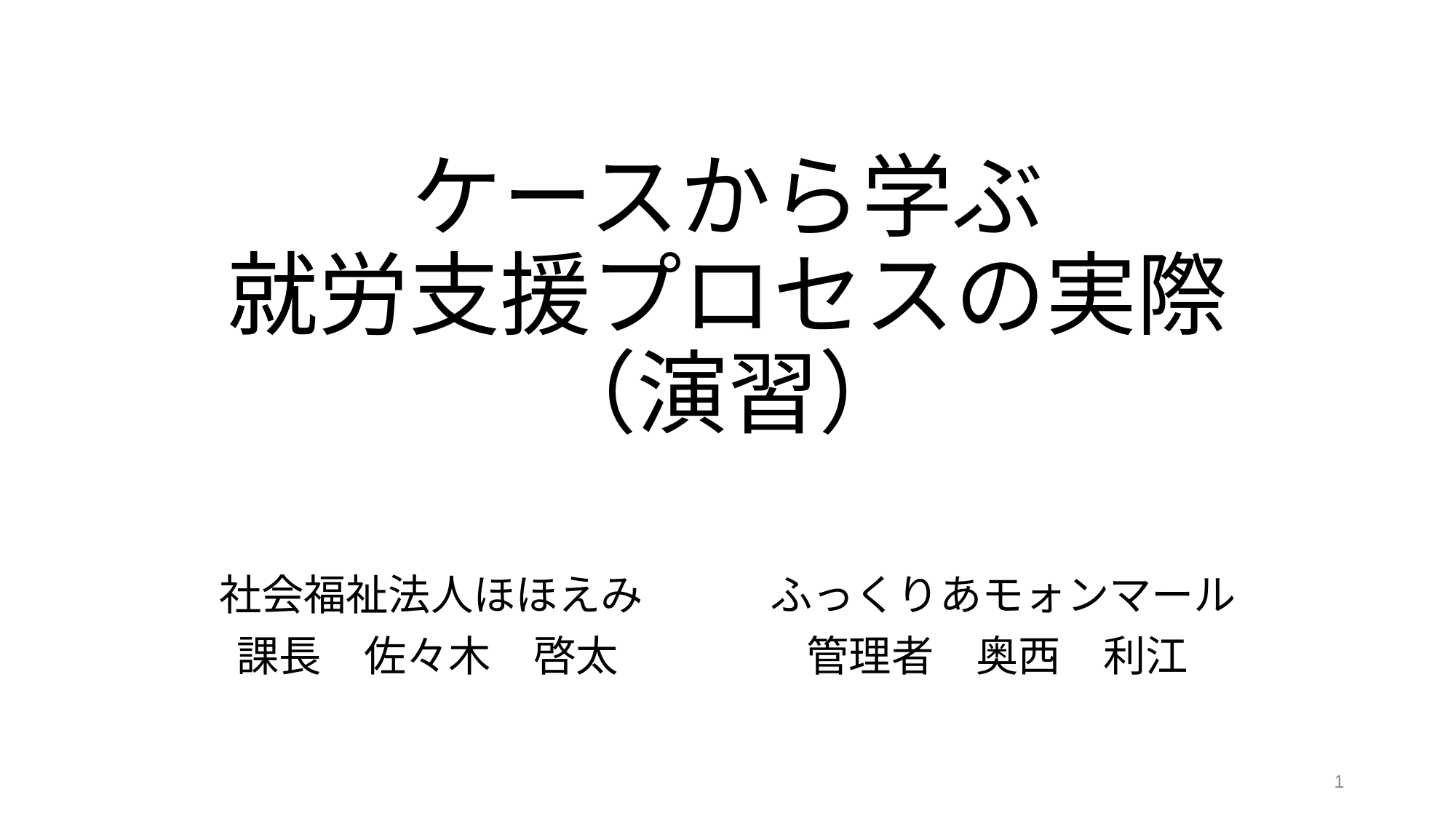

# ケースから学ぶ 就労支援プロセスの実際 （演習）

社会福祉法人ほほえみ　　　ふっくりあモォンマール
　　　　課長　佐々木　啓太　　　　  管理者　奥西　利江
1